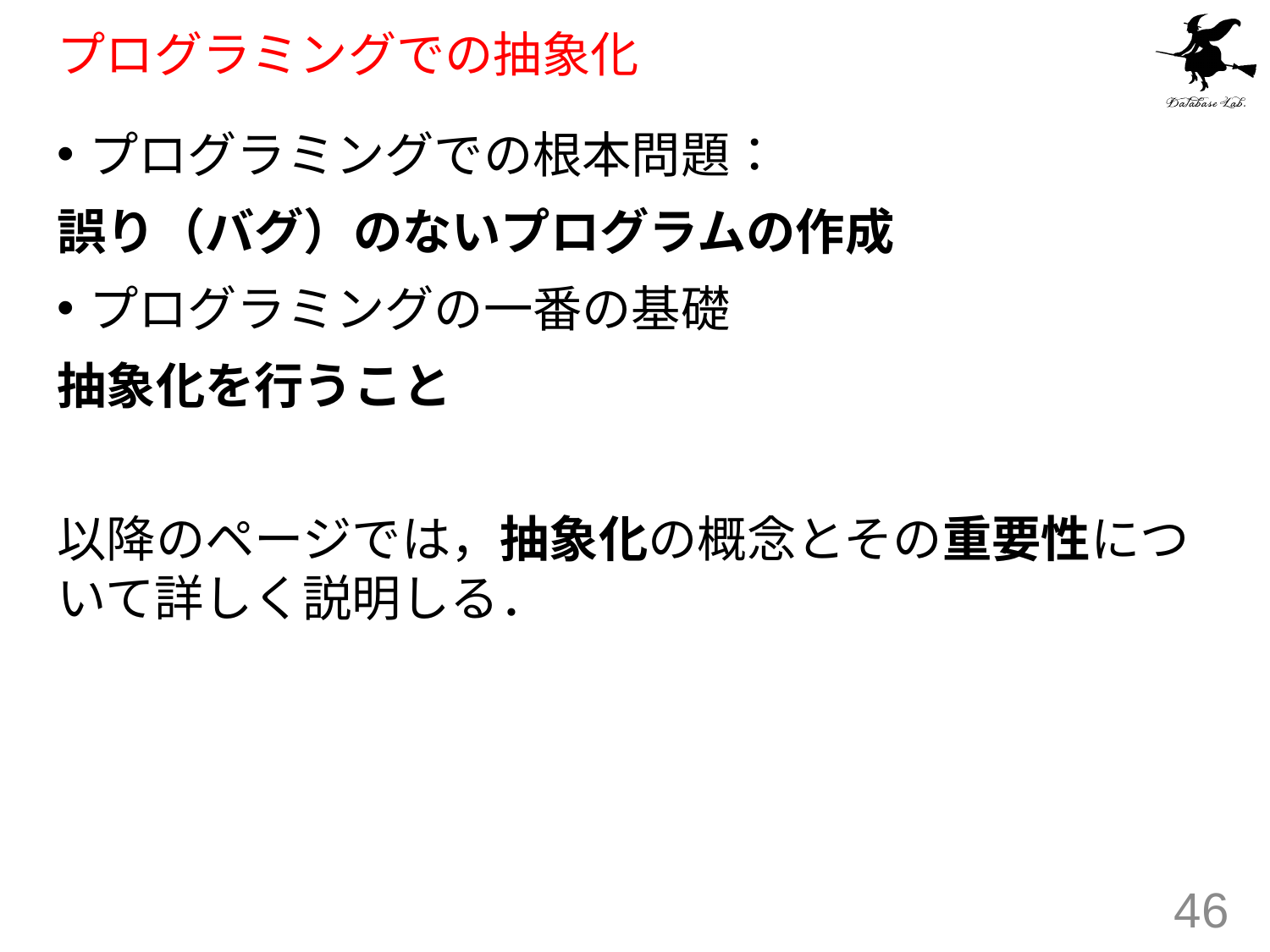

# プログラミングでの抽象化
プログラミングでの根本問題：
誤り（バグ）のないプログラムの作成
プログラミングの一番の基礎
抽象化を行うこと

以降のページでは，抽象化の概念とその重要性について詳しく説明しる．
46